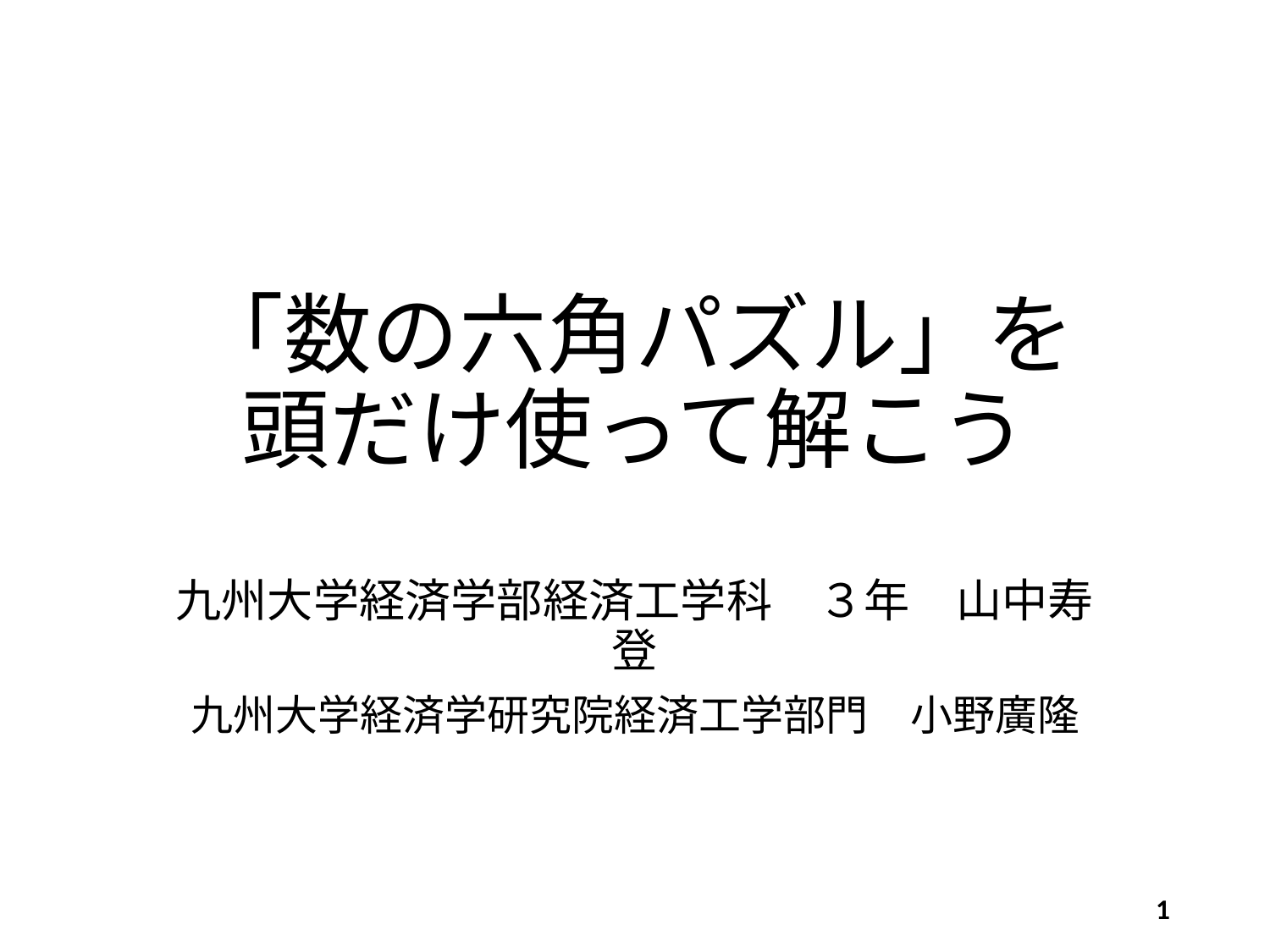

# 「数の六角パズル」を 頭だけ使って解こう
九州大学経済学部経済工学科　３年　山中寿登
九州大学経済学研究院経済工学部門　小野廣隆
1